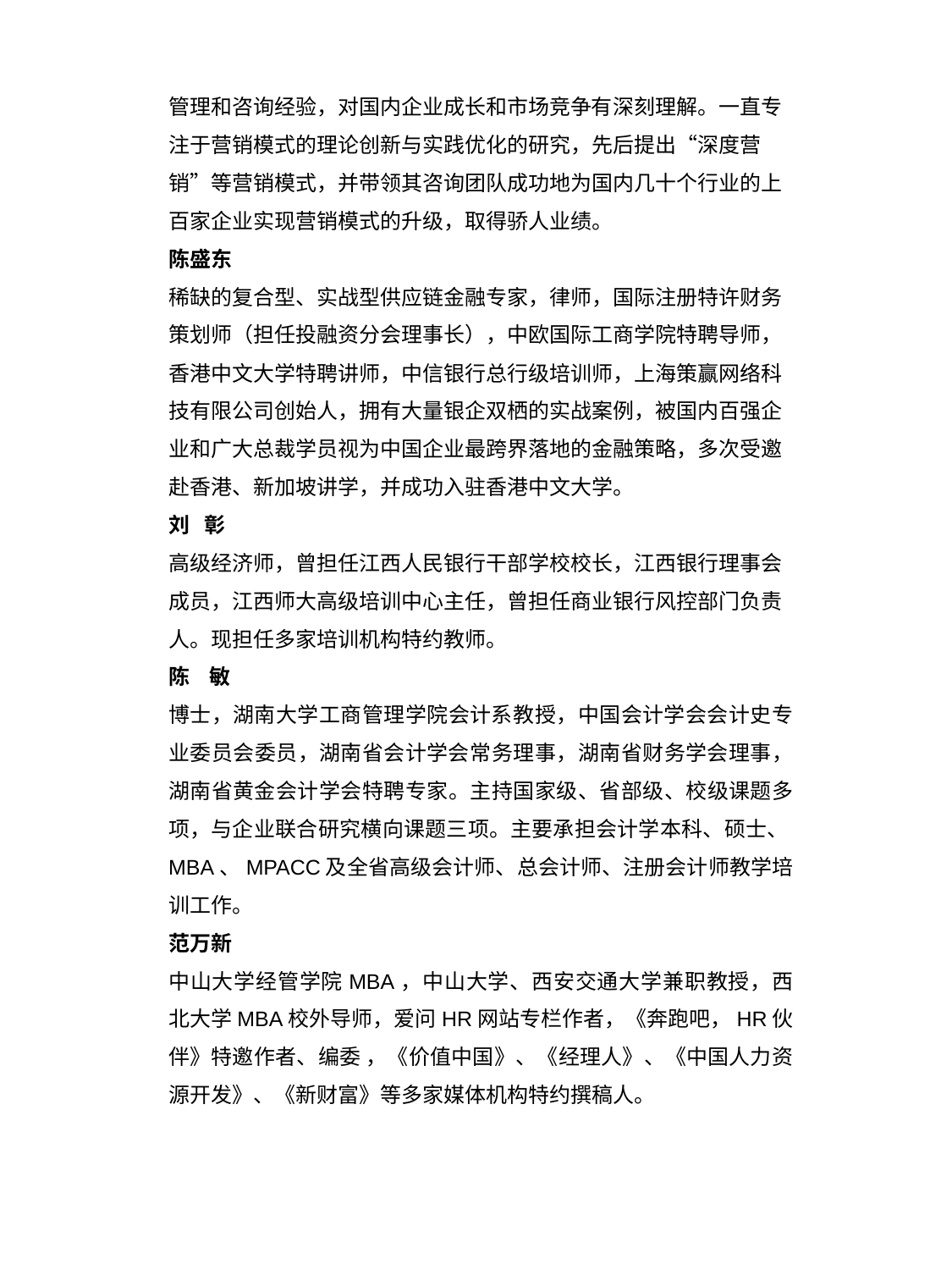

管理和咨询经验，对国内企业成长和市场竞争有深刻理解。一直专注于营销模式的理论创新与实践优化的研究，先后提出“深度营销”等营销模式，并带领其咨询团队成功地为国内几十个行业的上百家企业实现营销模式的升级，取得骄人业绩。
陈盛东
稀缺的复合型、实战型供应链金融专家，律师，国际注册特许财务策划师（担任投融资分会理事长），中欧国际工商学院特聘导师，香港中文大学特聘讲师，中信银行总行级培训师，上海策赢网络科技有限公司创始人，拥有大量银企双栖的实战案例，被国内百强企业和广大总裁学员视为中国企业最跨界落地的金融策略，多次受邀赴香港、新加坡讲学，并成功入驻香港中文大学。
刘   彰
高级经济师，曾担任江西人民银行干部学校校长，江西银行理事会成员，江西师大高级培训中心主任，曾担任商业银行风控部门负责人。现担任多家培训机构特约教师。
陈    敏
博士，湖南大学工商管理学院会计系教授，中国会计学会会计史专业委员会委员，湖南省会计学会常务理事，湖南省财务学会理事，湖南省黄金会计学会特聘专家。主持国家级、省部级、校级课题多项，与企业联合研究横向课题三项。主要承担会计学本科、硕士、MBA、MPACC及全省高级会计师、总会计师、注册会计师教学培训工作。
范万新
中山大学经管学院MBA，中山大学、西安交通大学兼职教授，西北大学MBA校外导师，爱问HR网站专栏作者，《奔跑吧，HR伙伴》特邀作者、编委 ，《价值中国》、《经理人》、《中国人力资源开发》、《新财富》等多家媒体机构特约撰稿人。